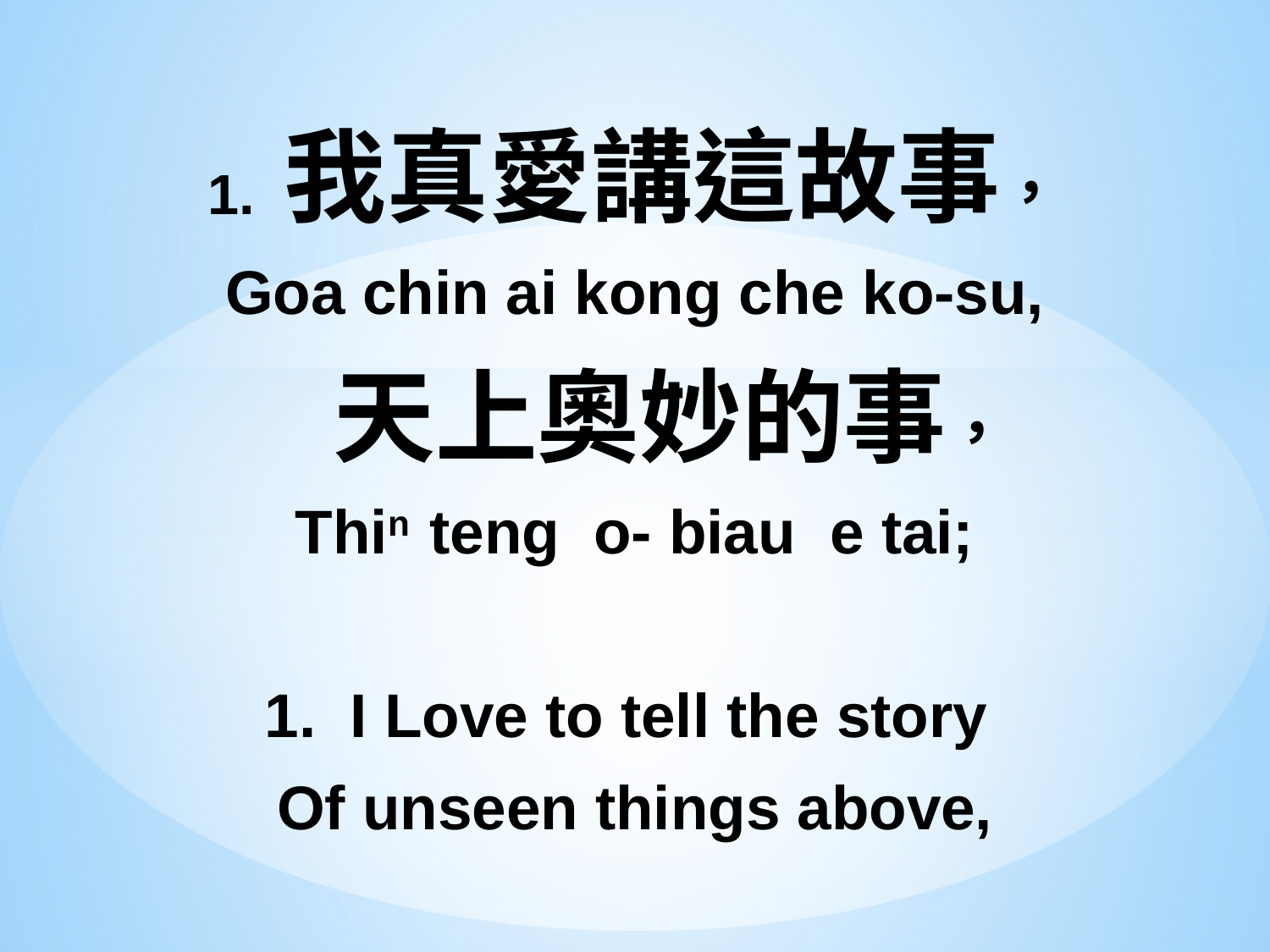

1. 我真愛講這故事，
Goa chin ai kong che ko-su,
  天上奧妙的事，
Thin  teng  o- biau  e tai;

1.  I Love to tell the story
Of unseen things above,